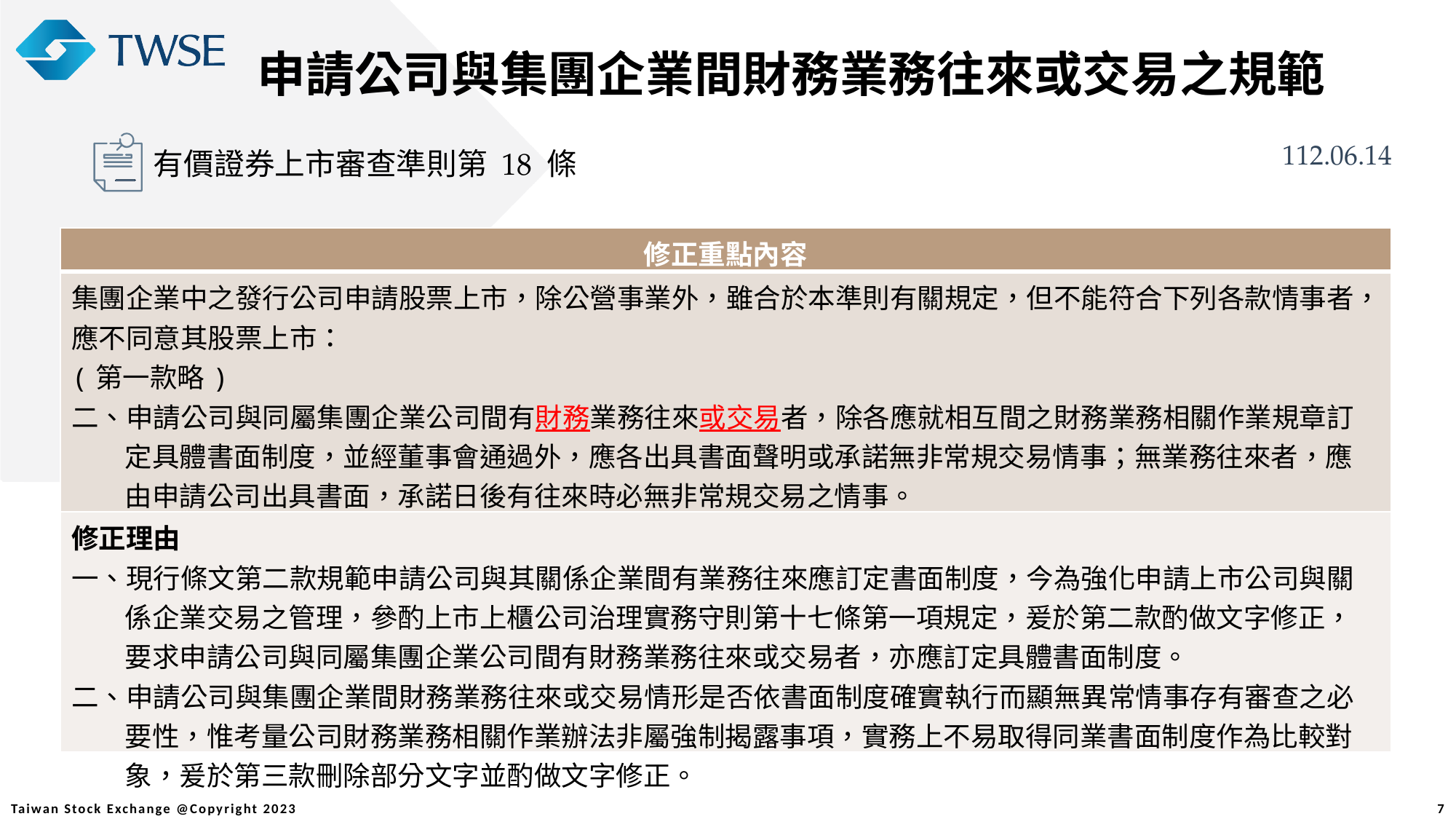

申請公司與集團企業間財務業務往來或交易之規範
112.06.14

有價證券上市審查準則第 18 條

| 修正重點內容 |
| --- |
| 集團企業中之發行公司申請股票上市，除公營事業外，雖合於本準則有關規定，但不能符合下列各款情事者，應不同意其股票上市： (第一款略) 二、申請公司與同屬集團企業公司間有財務業務往來或交易者，除各應就相互間之財務業務相關作業規章訂定具體書面制度，並經董事會通過外，應各出具書面聲明或承諾無非常規交易情事；無業務往來者，應由申請公司出具書面，承諾日後有往來時必無非常規交易之情事。 三、其財務業務狀況及前述之作業辦法與其他同業比較應無重大異常現象應無重大異常情事。 |
| 修正理由 一、現行條文第二款規範申請公司與其關係企業間有業務往來應訂定書面制度，今為強化申請上市公司與關係企業交易之管理，參酌上市上櫃公司治理實務守則第十七條第一項規定，爰於第二款酌做文字修正，要求申請公司與同屬集團企業公司間有財務業務往來或交易者，亦應訂定具體書面制度。 二、申請公司與集團企業間財務業務往來或交易情形是否依書面制度確實執行而顯無異常情事存有審查之必要性，惟考量公司財務業務相關作業辦法非屬強制揭露事項，實務上不易取得同業書面制度作為比較對象，爰於第三款刪除部分文字並酌做文字修正。 |
7